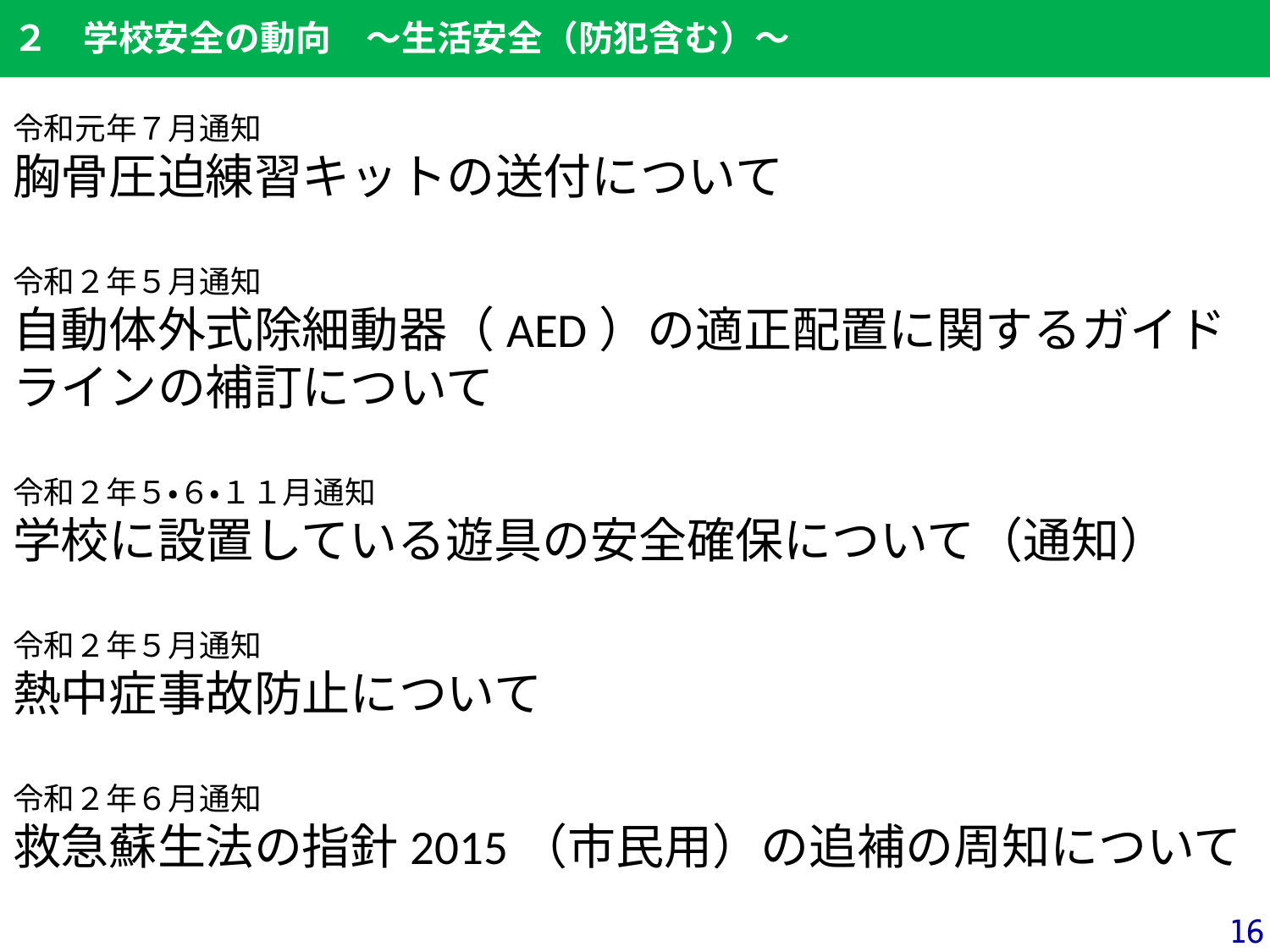

# ２　学校安全の動向　～生活安全（防犯含む）～
令和元年７月通知
胸骨圧迫練習キットの送付について

令和２年５月通知
自動体外式除細動器（AED）の適正配置に関するガイドラインの補訂について

令和２年５・６・１１月通知
学校に設置している遊具の安全確保について（通知）

令和２年５月通知
熱中症事故防止について

令和２年６月通知
救急蘇生法の指針2015（市民用）の追補の周知について
16